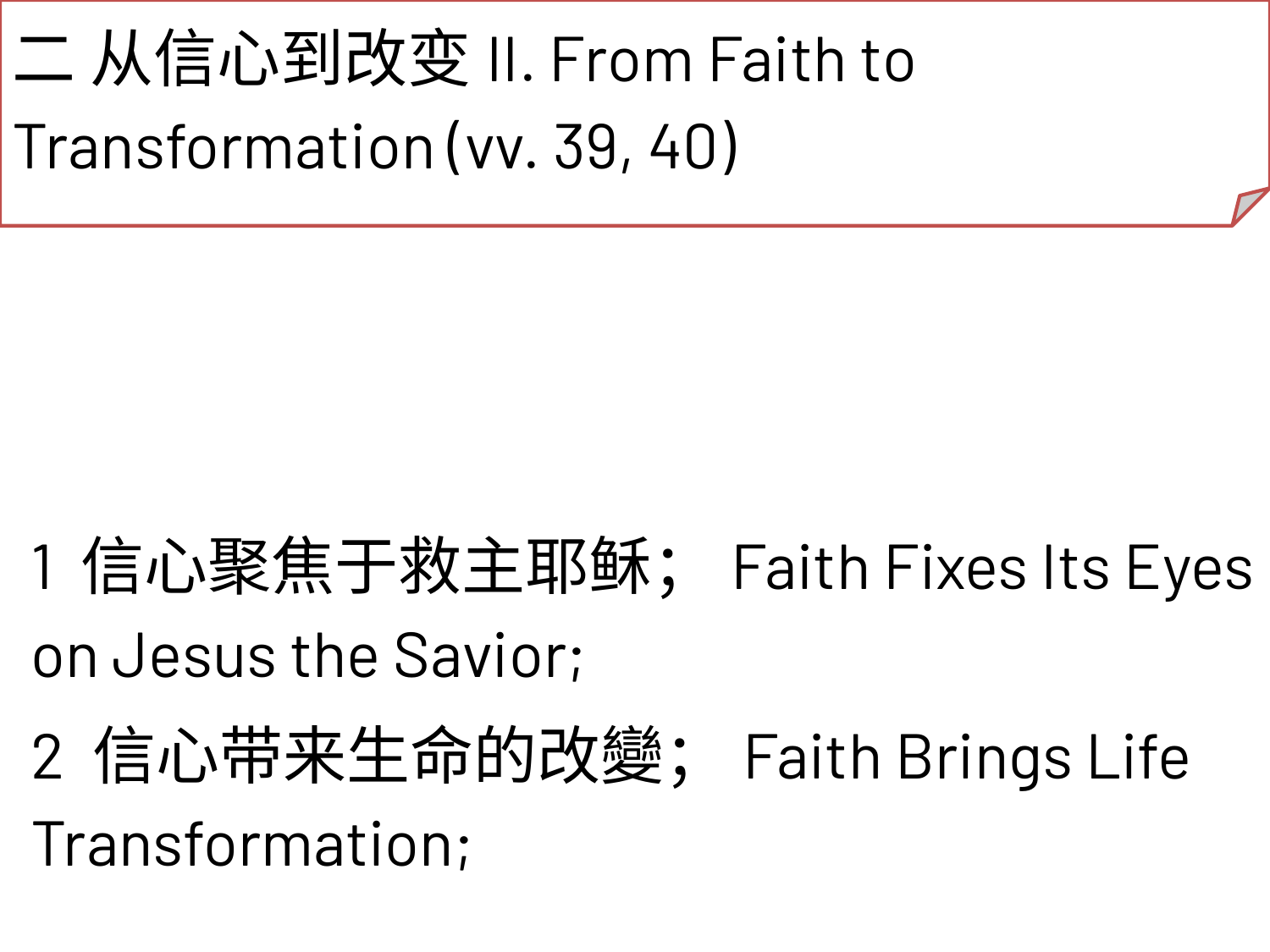

二 从信心到改变II. From Faith to Transformation (vv. 39, 40)
1 信心聚焦于救主耶稣；Faith Fixes Its Eyes on Jesus the Savior;
2 信心带来生命的改變；Faith Brings Life Transformation;